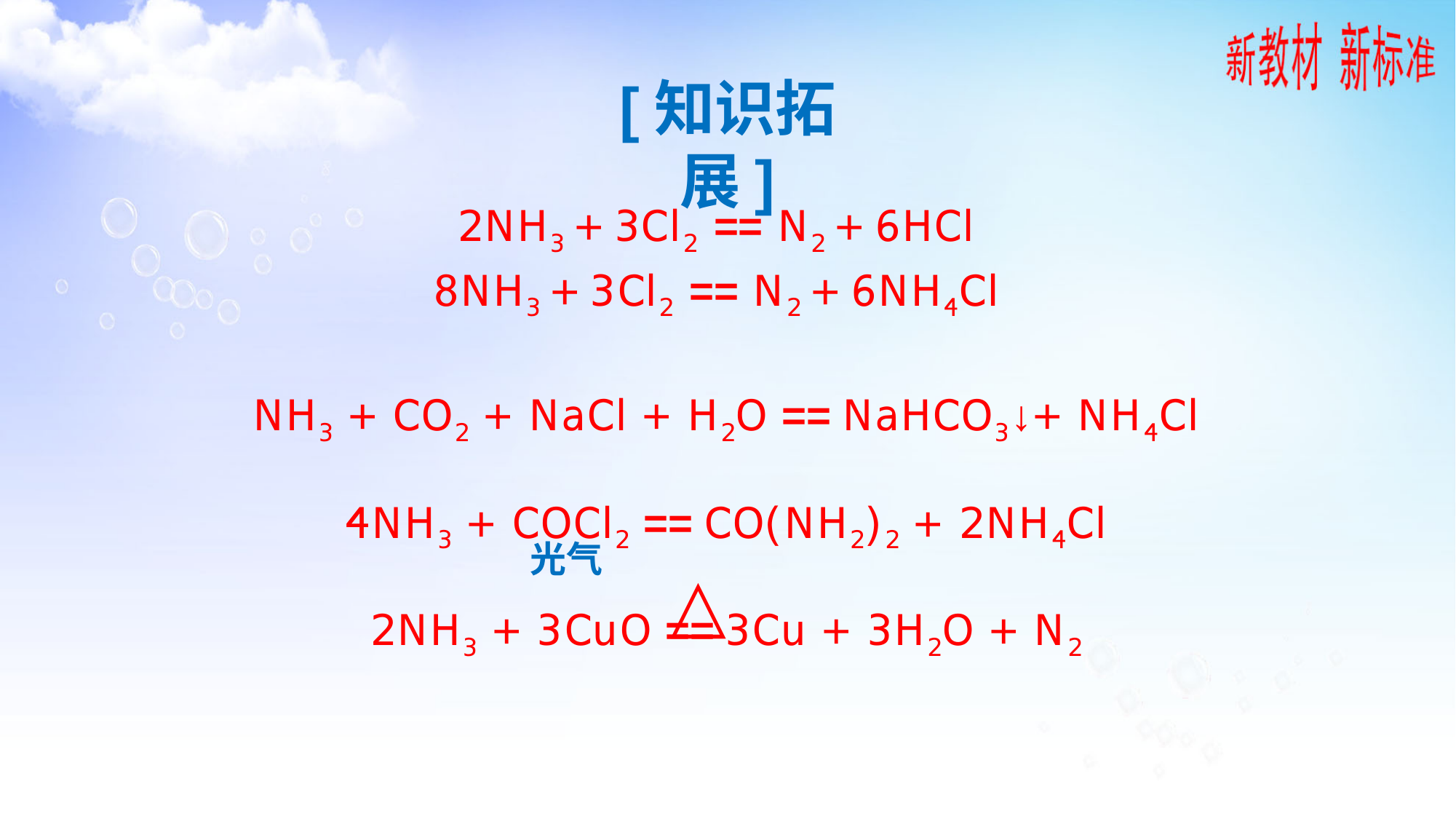

[知识拓展]
2NH3 + 3Cl2  ==  N2 + 6HCl
8NH3 + 3Cl2  ==  N2 + 6NH4Cl
NH3 + CO2 + NaCl + H2O == NaHCO3↓+ NH4Cl
4NH3 + COCl2 == CO(NH2)2 + 2NH4Cl
光气
△
2NH3 + 3CuO == 3Cu + 3H2O + N2